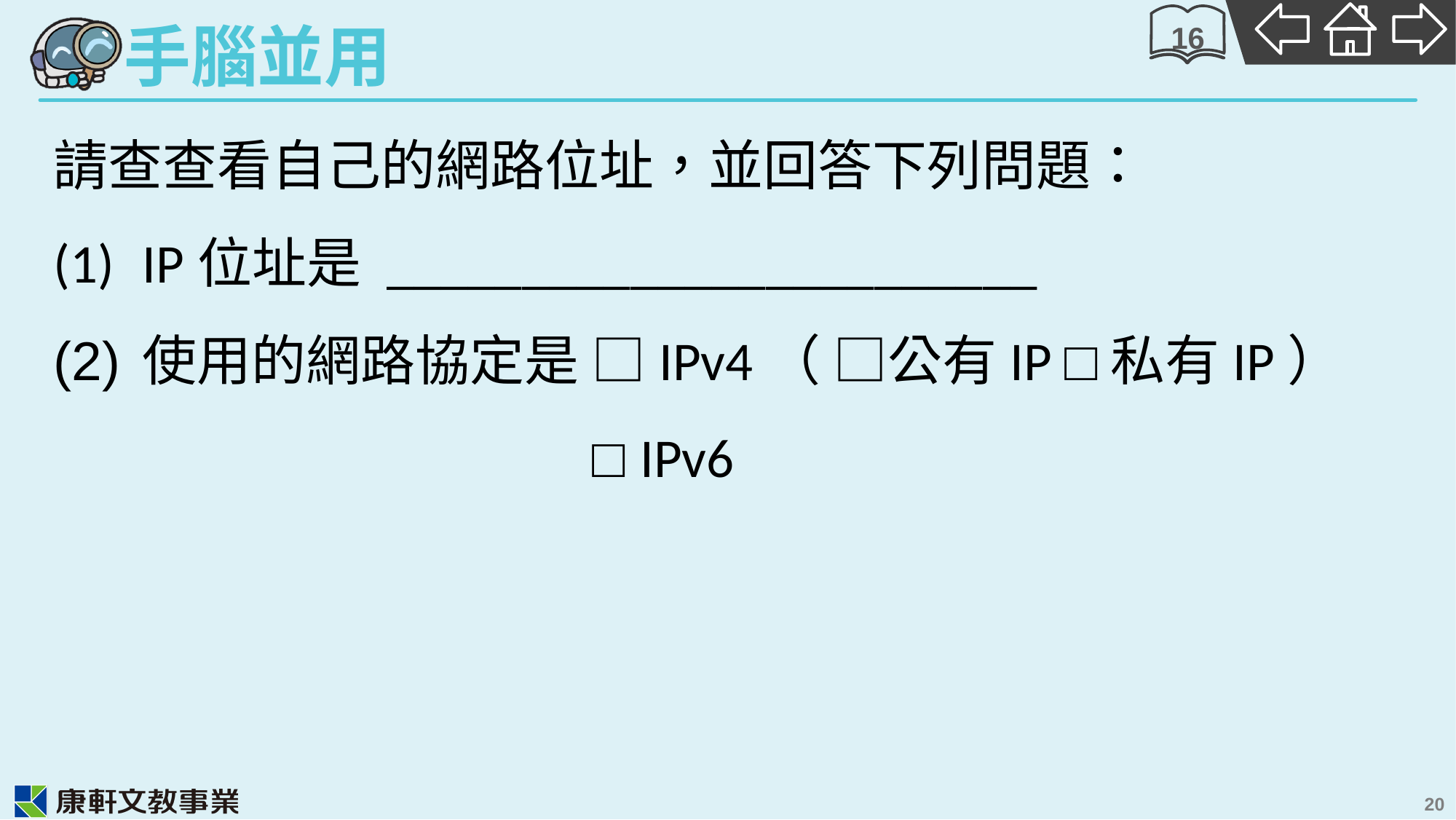

16
請查查看自己的網路位址，並回答下列問題：
IP位址是 ________________________
使用的網路協定是 □IPv4（ □公有IP □私有IP）
□ IPv6

20